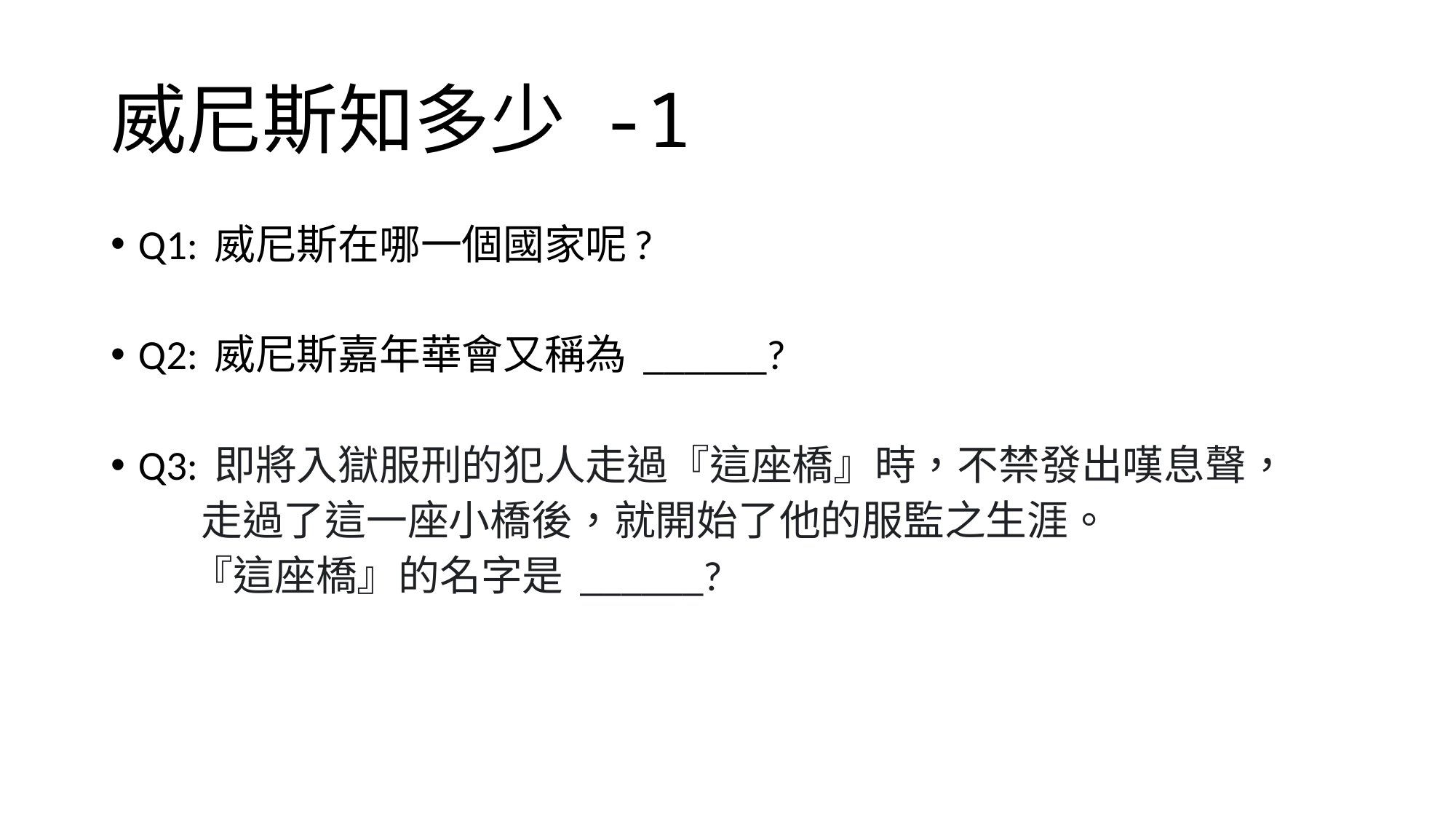

# 威尼斯知多少 -1
Q1: 威尼斯在哪一個國家呢?

Q2: 威尼斯嘉年華會又稱為 ______?

Q3: 即將入獄服刑的犯人走過『這座橋』時，不禁發出嘆息聲，
         走過了這一座小橋後，就開始了他的服監之生涯。
        『這座橋』的名字是 ______?